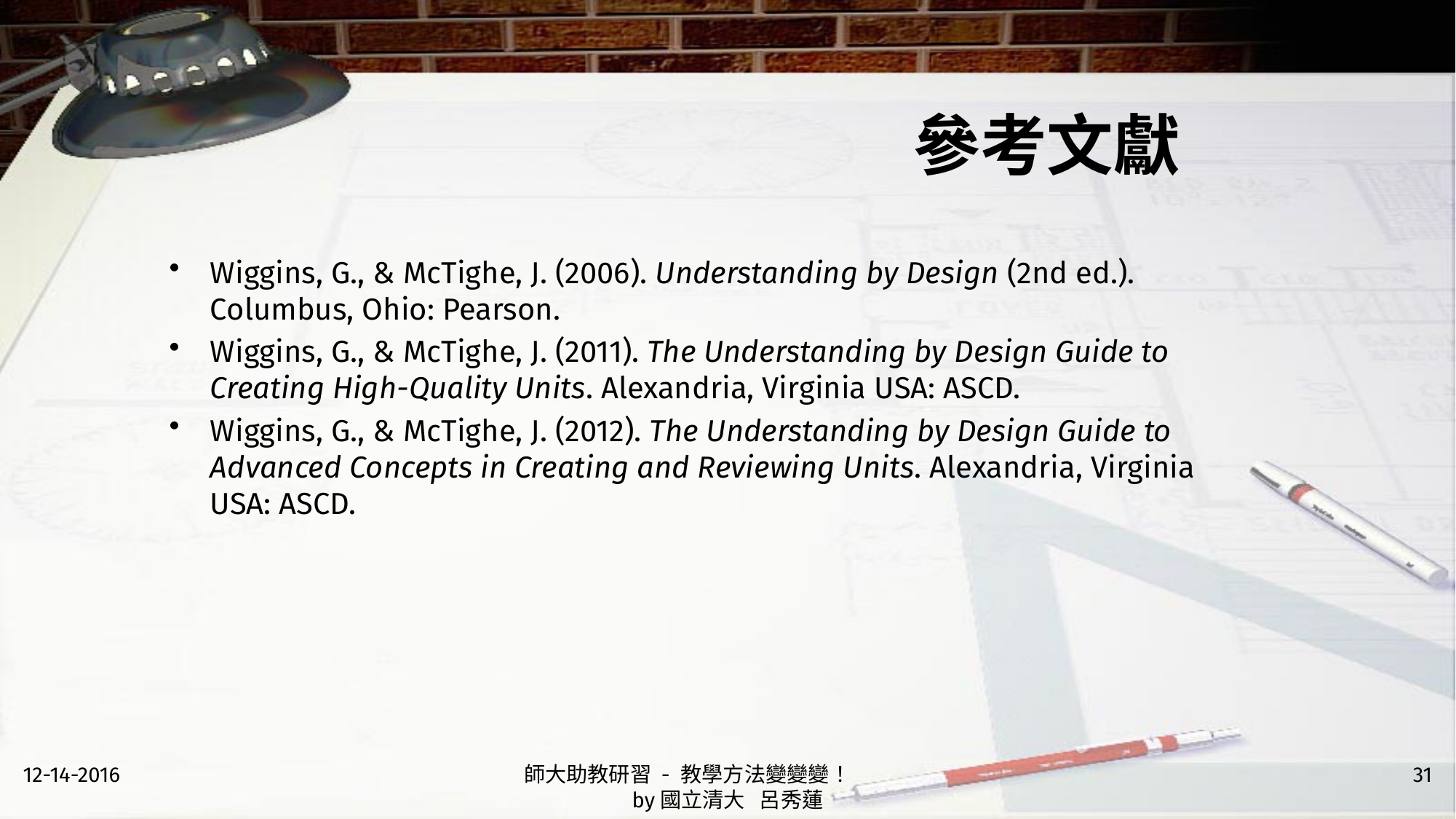

# 參考文獻
Wiggins, G., & McTighe, J. (2006). Understanding by Design (2nd ed.). Columbus, Ohio: Pearson.
Wiggins, G., & McTighe, J. (2011). The Understanding by Design Guide to Creating High-Quality Units. Alexandria, Virginia USA: ASCD.
Wiggins, G., & McTighe, J. (2012). The Understanding by Design Guide to Advanced Concepts in Creating and Reviewing Units. Alexandria, Virginia USA: ASCD.

12-14-2016
師大助教研習 - 教學方法變變變！                  by國立清大   呂秀蓮
31